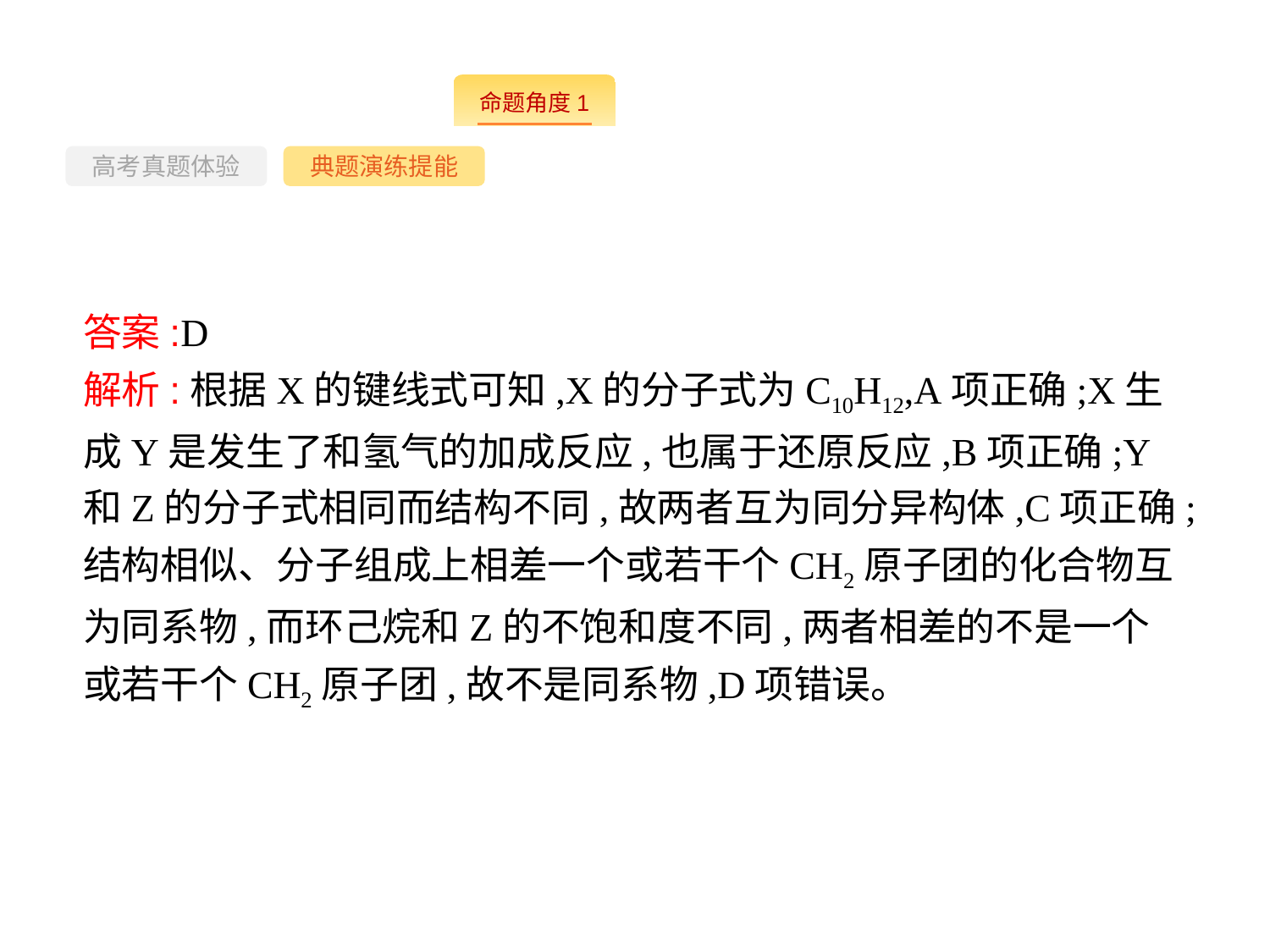

-15-
高考真题体验
典题演练提能
答案:D
解析:根据X的键线式可知,X的分子式为C10H12,A项正确;X生成Y是发生了和氢气的加成反应,也属于还原反应,B项正确;Y和Z的分子式相同而结构不同,故两者互为同分异构体,C项正确;结构相似、分子组成上相差一个或若干个CH2原子团的化合物互为同系物,而环己烷和Z的不饱和度不同,两者相差的不是一个或若干个CH2原子团,故不是同系物,D项错误。